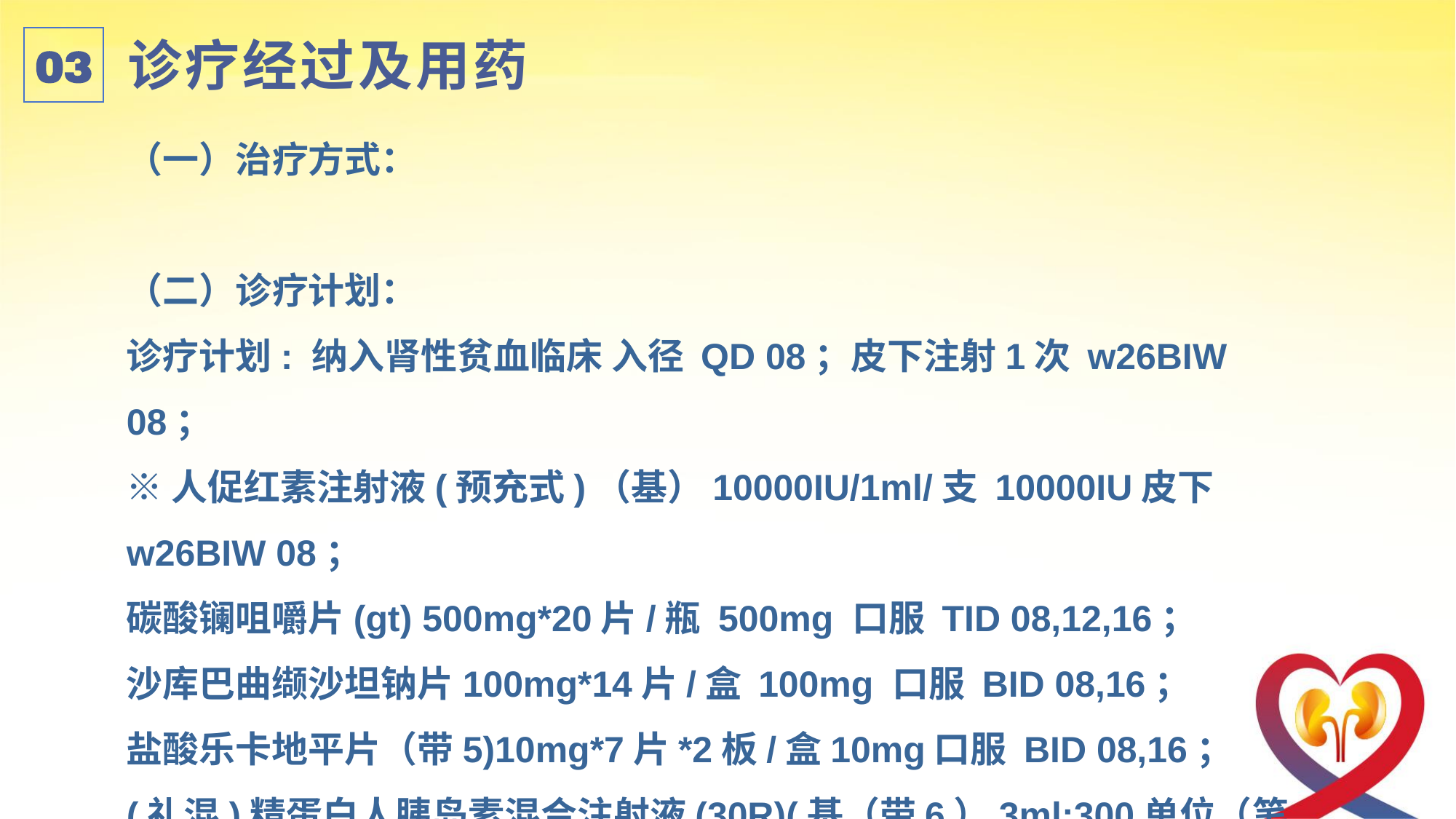

诊疗经过及用药
03
（一）治疗方式：

（二）诊疗计划：
诊疗计划: 纳入肾性贫血临床 入径 QD 08；皮下注射1次 w26BIW 08；
※人促红素注射液(预充式)（基）10000IU/1ml/支 10000IU皮下 w26BIW 08；
碳酸镧咀嚼片(gt) 500mg*20片/瓶 500mg 口服 TID 08,12,16；
沙库巴曲缬沙坦钠片100mg*14片/盒 100mg 口服 BID 08,16；
盐酸乐卡地平片（带5)10mg*7片*2板/盒10mg口服 BID 08,16；
(礼混)精蛋白人胰岛素混合注射液(30R)(基（带6）3ml:300单位（笔芯)支/盒 11IU皮下 QD 08 自理；
葡萄糖测定（病房）4次 QD 08 空腹+三餐后2h；
※复方氨基酸注射液(9AA)(监250m:13.98g总氨基酸)/瓶 250ml 静滴 QD 08；
静脉注射 1次 QD 08 环磷；
静脉注射 1次 QD 08 左卡；
环磷腺苷注射液2ml:20mg*10支/盒 20mg 静注 QD；
氯化钠注射液（基）0.9%×10ml/支

（三）治疗用药：
2024-07-09：
治疗用药: （乙10）达依泊汀α注射液，40ug/0.5ml*101，1ml，静推，QW，30天；
(甲甲)肝素钠注射液（基），2ml:1.25万单位2，2ml，静推，TIW，1天